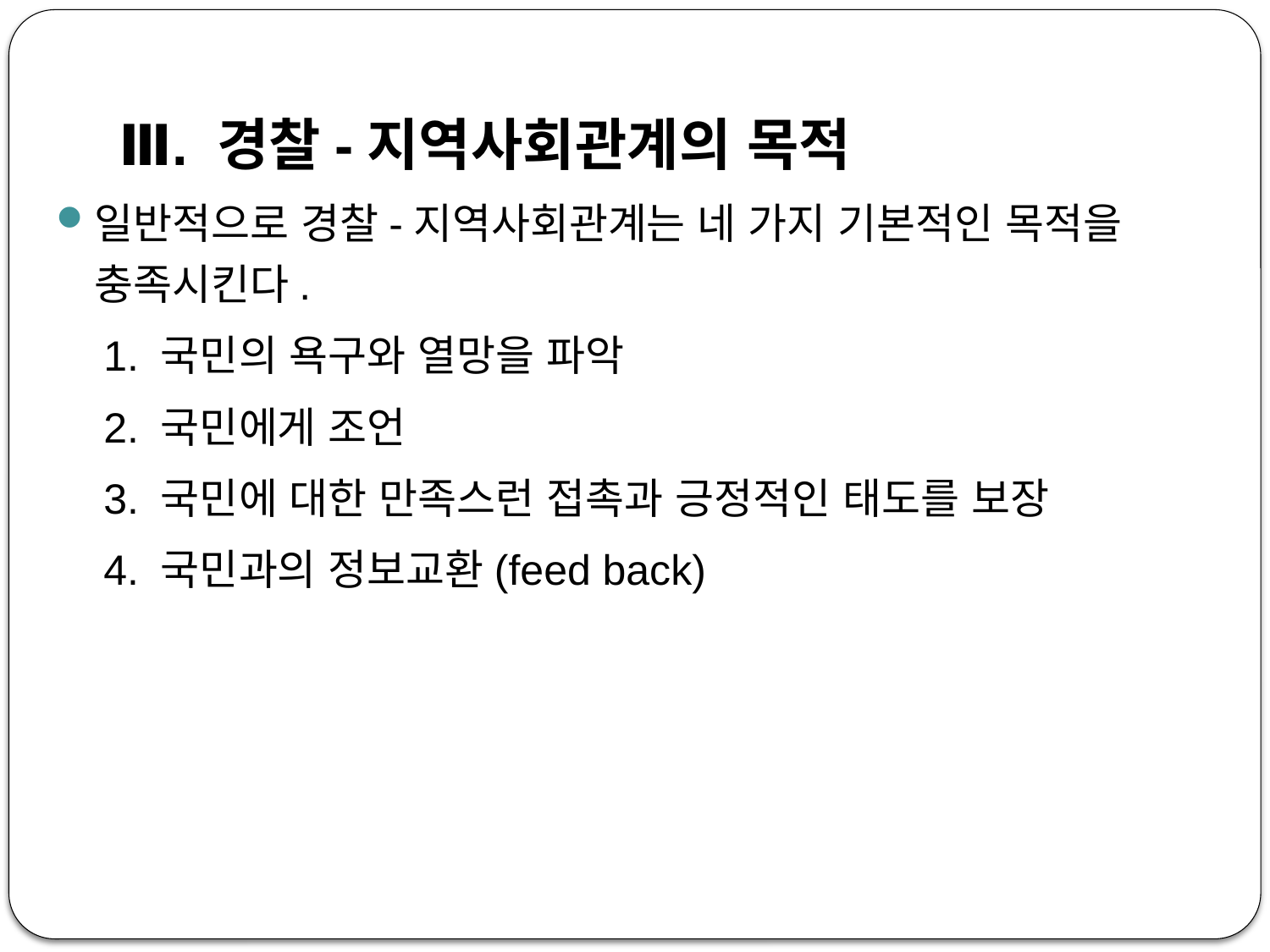

Ⅲ. 경찰-지역사회관계의 목적
일반적으로 경찰-지역사회관계는 네 가지 기본적인 목적을 충족시킨다.
    1. 국민의 욕구와 열망을 파악
    2. 국민에게 조언
    3. 국민에 대한 만족스런 접촉과 긍정적인 태도를 보장
    4. 국민과의 정보교환(feed back)